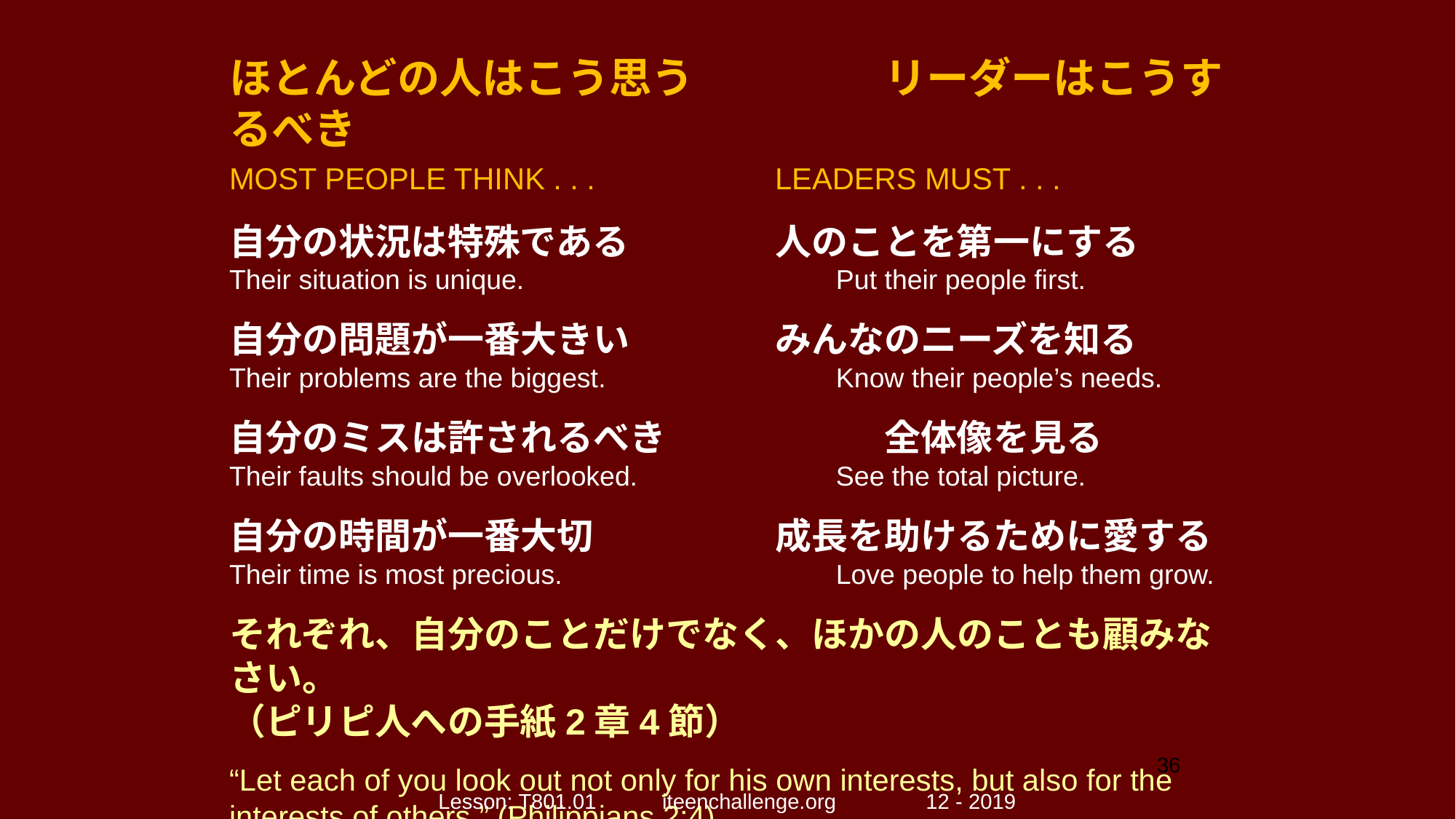

ほとんどの人はこう思う 		リーダーはこうするべき
MOST PEOPLE THINK . . . 		LEADERS MUST . . .

自分の状況は特殊である		人のことを第一にする
Their situation is unique.  		　　　　　　Put their people first.

自分の問題が一番大きい		みんなのニーズを知る
Their problems are the biggest.  	　　　　　　Know their people’s needs.

自分のミスは許されるべき		全体像を見る
Their faults should be overlooked.  	　　　　　　See the total picture.

自分の時間が一番大切		成長を助けるために愛する
Their time is most precious.  	　　　　　　Love people to help them grow.

それぞれ、自分のことだけでなく、ほかの人のことも顧みなさい。
（ピリピ人への手紙2章4節）
“Let each of you look out not only for his own interests, but also for the interests of others.” (Philippians 2:4)
36
Lesson: T801.01           iteenchallenge.org               12 - 2019